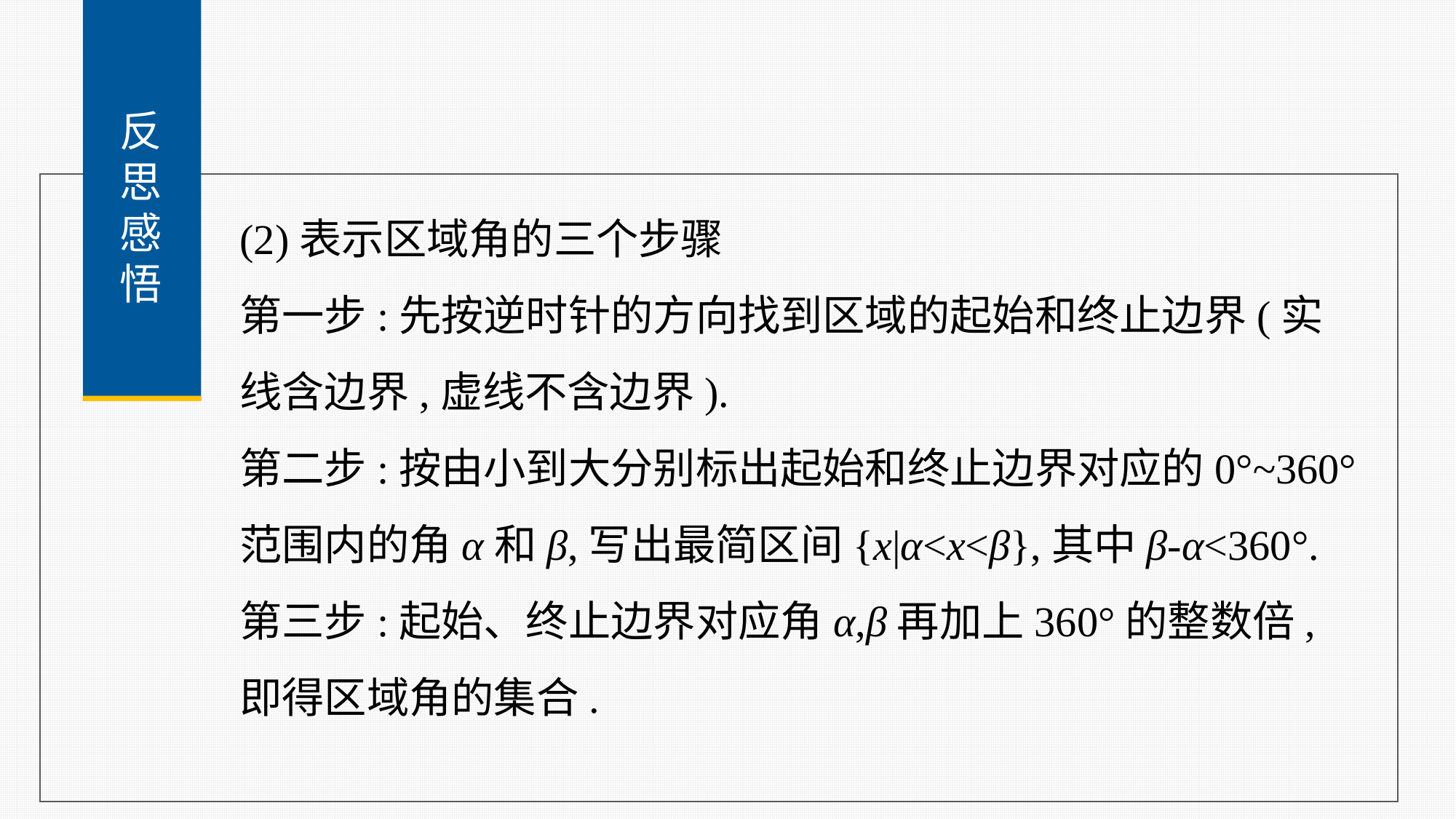

反
思
感
悟

(2)表示区域角的三个步骤
第一步:先按逆时针的方向找到区域的起始和终止边界(实线含边界,虚线不含边界).
第二步:按由小到大分别标出起始和终止边界对应的0°~360°范围内的角α和β,写出最简区间{x|α<x<β},其中β-α<360°.
第三步:起始、终止边界对应角α,β再加上360°的整数倍,即得区域角的集合.